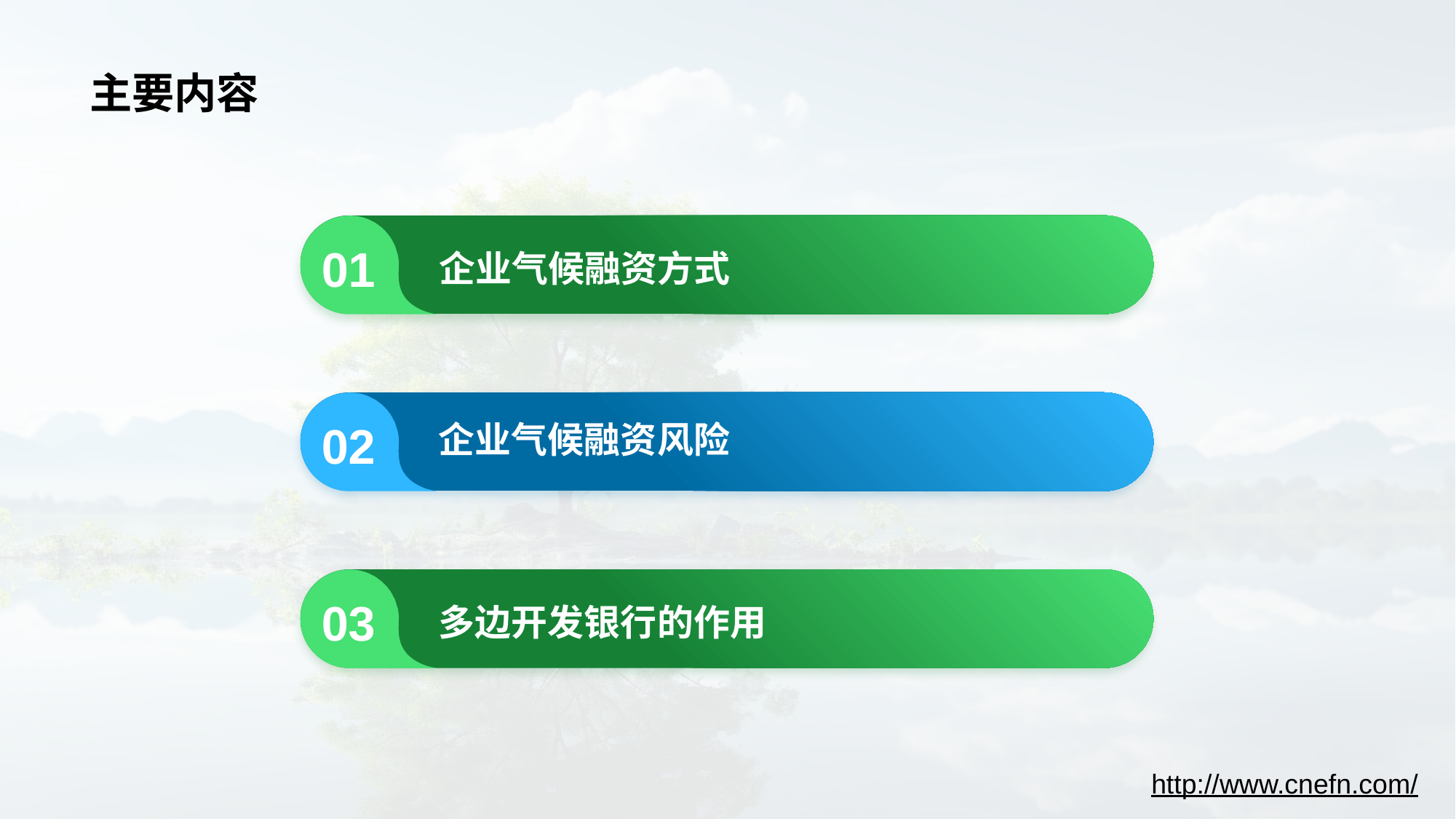

# 主要内容

01
企业气候融资方式

02
企业气候融资风险

03
多边开发银行的作用